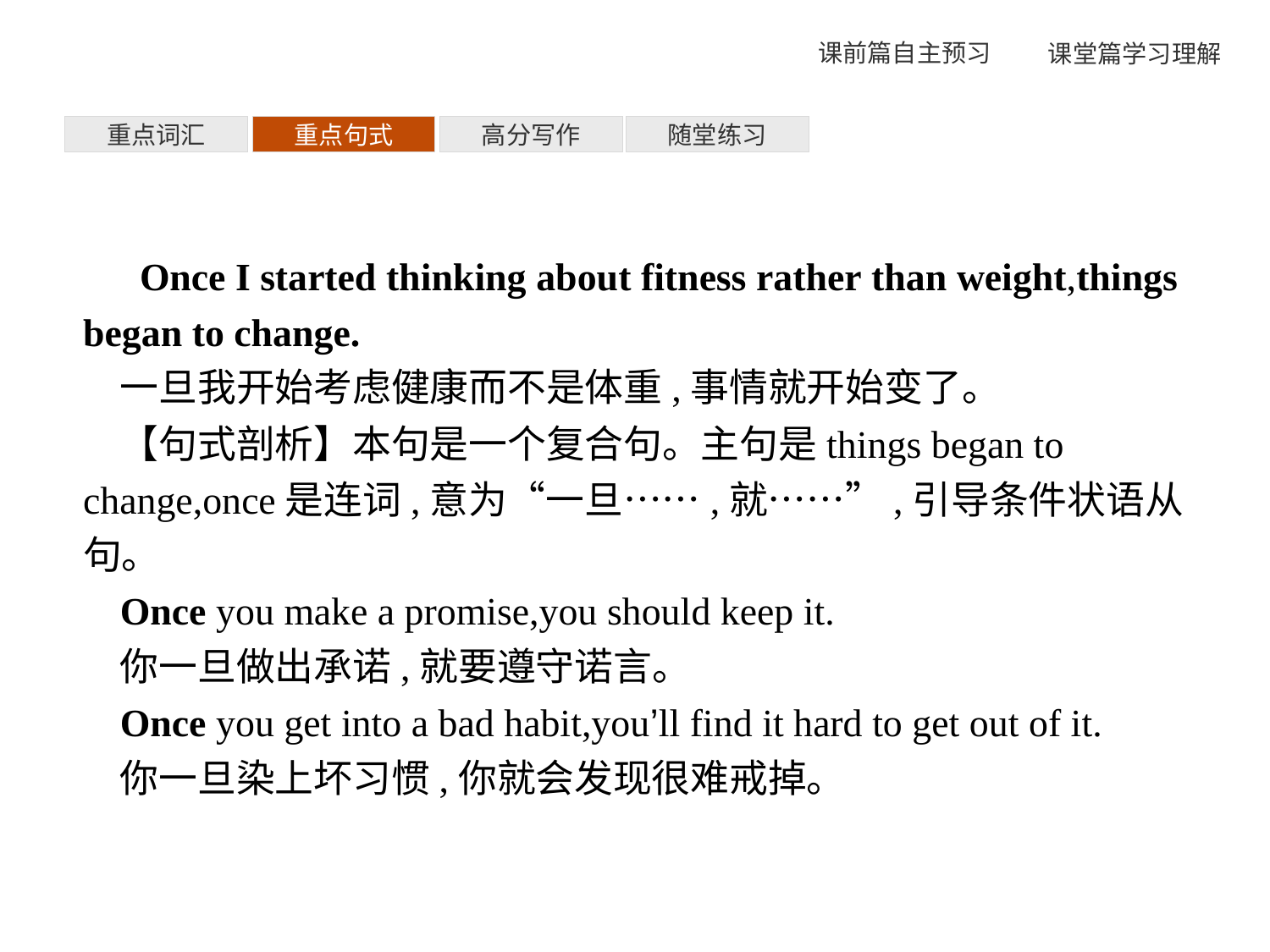

重点词汇
重点句式
高分写作
随堂练习
Once I started thinking about fitness rather than weight,things began to change.
一旦我开始考虑健康而不是体重,事情就开始变了。
【句式剖析】本句是一个复合句。主句是things began to change,once是连词,意为“一旦……,就……”,引导条件状语从句。
Once you make a promise,you should keep it.
你一旦做出承诺,就要遵守诺言。
Once you get into a bad habit,you’ll find it hard to get out of it.
你一旦染上坏习惯,你就会发现很难戒掉。